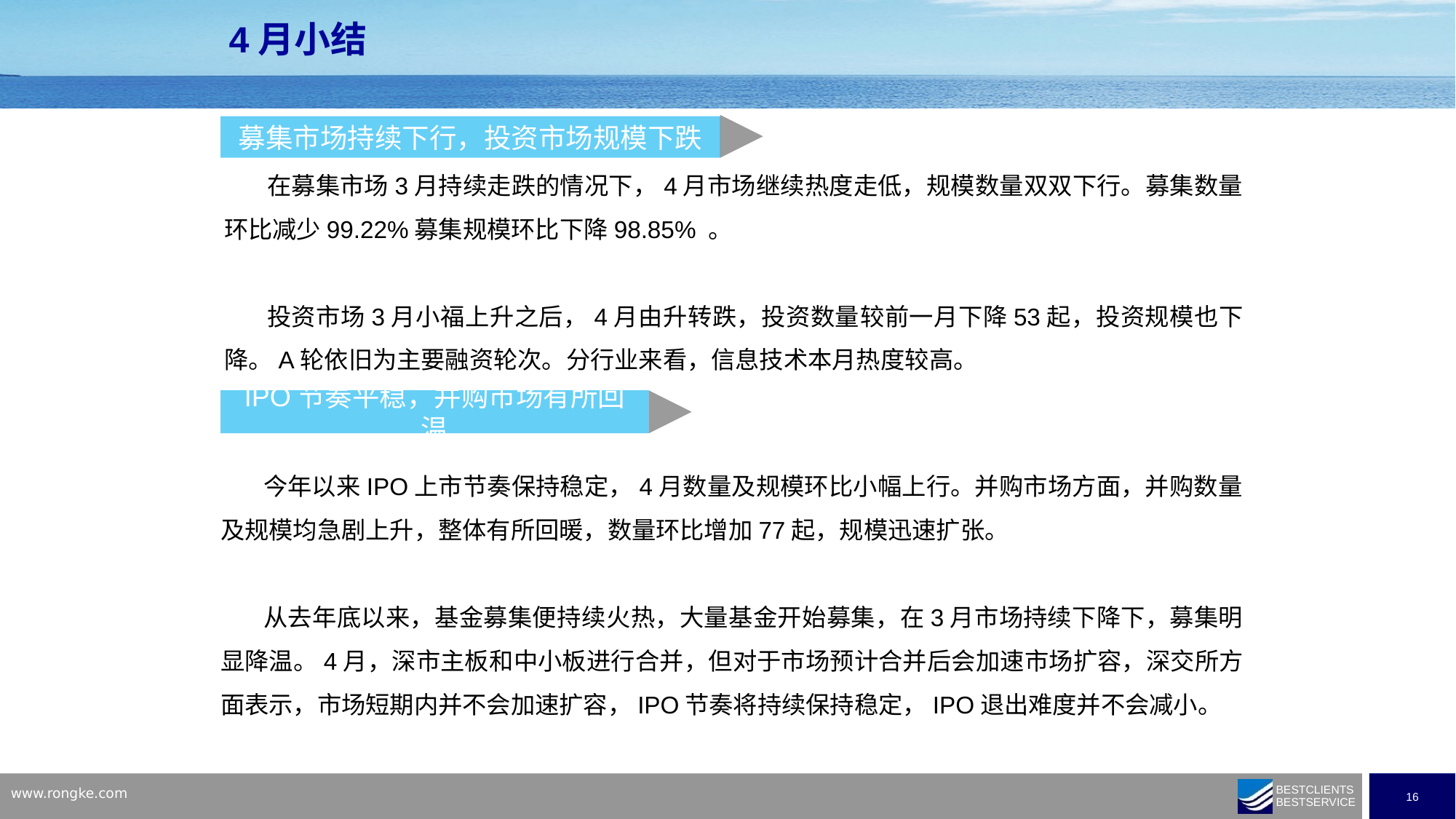

4月小结
募集市场持续下行，投资市场规模下跌

在募集市场3月持续走跌的情况下，4月市场继续热度走低，规模数量双双下行。募集数量环比减少99.22%募集规模环比下降98.85% 。

投资市场3月小福上升之后，4月由升转跌，投资数量较前一月下降53起，投资规模也下降。A轮依旧为主要融资轮次。分行业来看，信息技术本月热度较高。
IPO节奏平稳，并购市场有所回温

今年以来IPO上市节奏保持稳定，4月数量及规模环比小幅上行。并购市场方面，并购数量及规模均急剧上升，整体有所回暖，数量环比增加77起，规模迅速扩张。

从去年底以来，基金募集便持续火热，大量基金开始募集，在3月市场持续下降下，募集明显降温。4月，深市主板和中小板进行合并，但对于市场预计合并后会加速市场扩容，深交所方面表示，市场短期内并不会加速扩容，IPO节奏将持续保持稳定，IPO退出难度并不会减小。